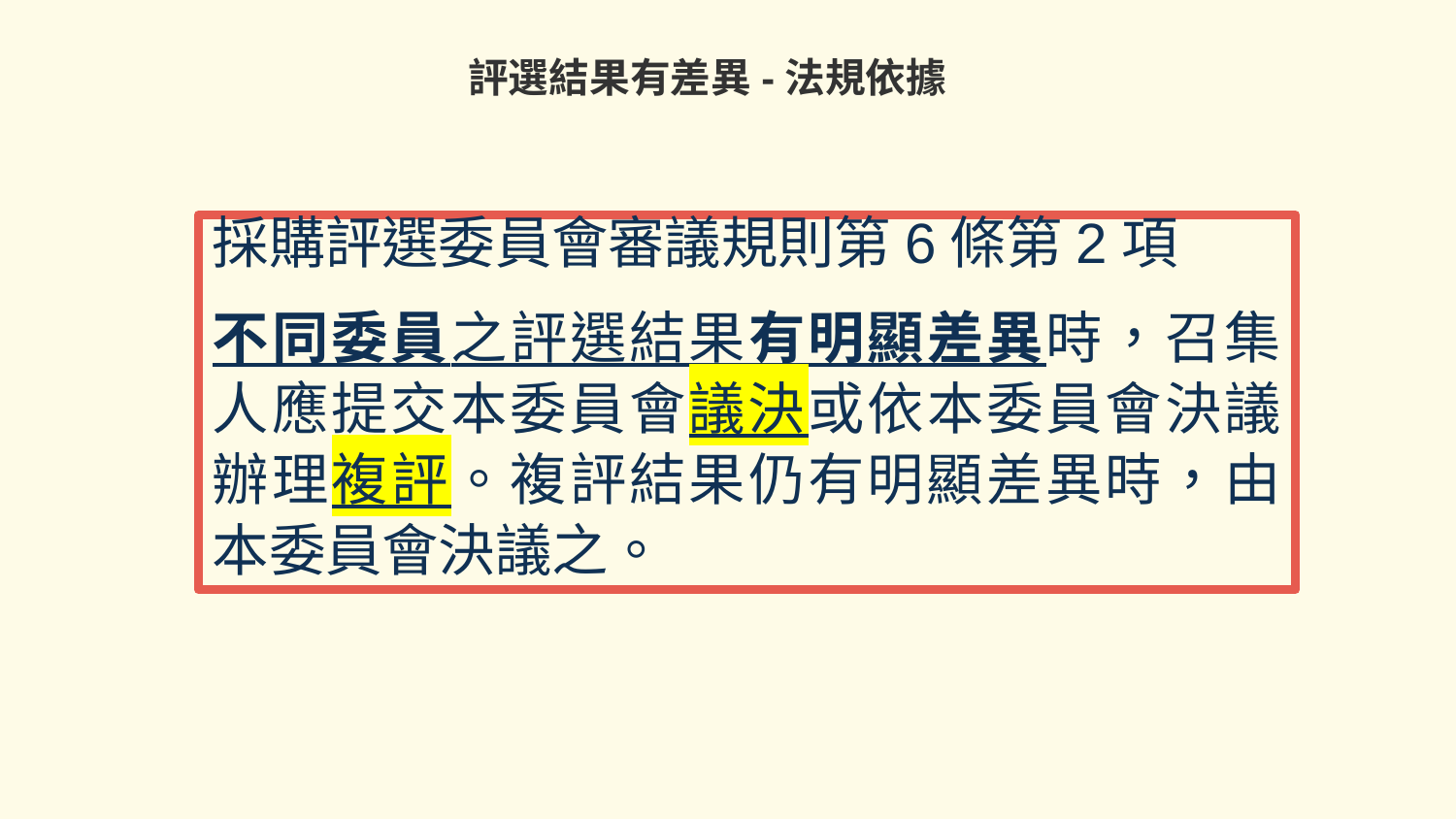

評選結果有差異-法規依據
採購評選委員會審議規則第6條第2項
不同委員之評選結果有明顯差異時，召集人應提交本委員會議決或依本委員會決議辦理複評。複評結果仍有明顯差異時，由本委員會決議之。